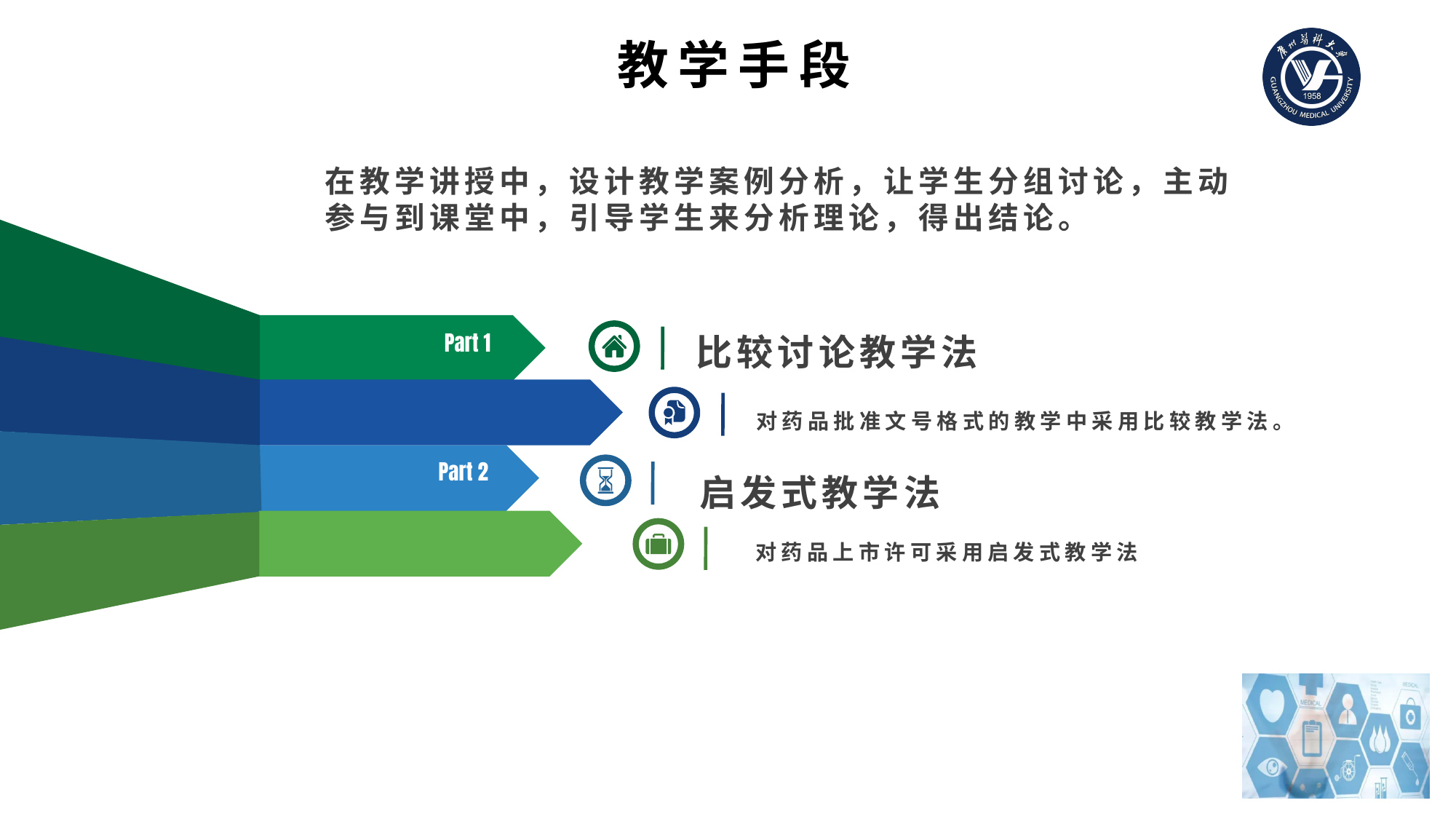

教学手段
在教学讲授中，设计教学案例分析，让学生分组讨论，主动参与到课堂中，引导学生来分析理论，得出结论。

Part 1

Part 2

比较讨论教学法
对药品批准文号格式的教学中采用比较教学法。
启发式教学法
对药品上市许可采用启发式教学法